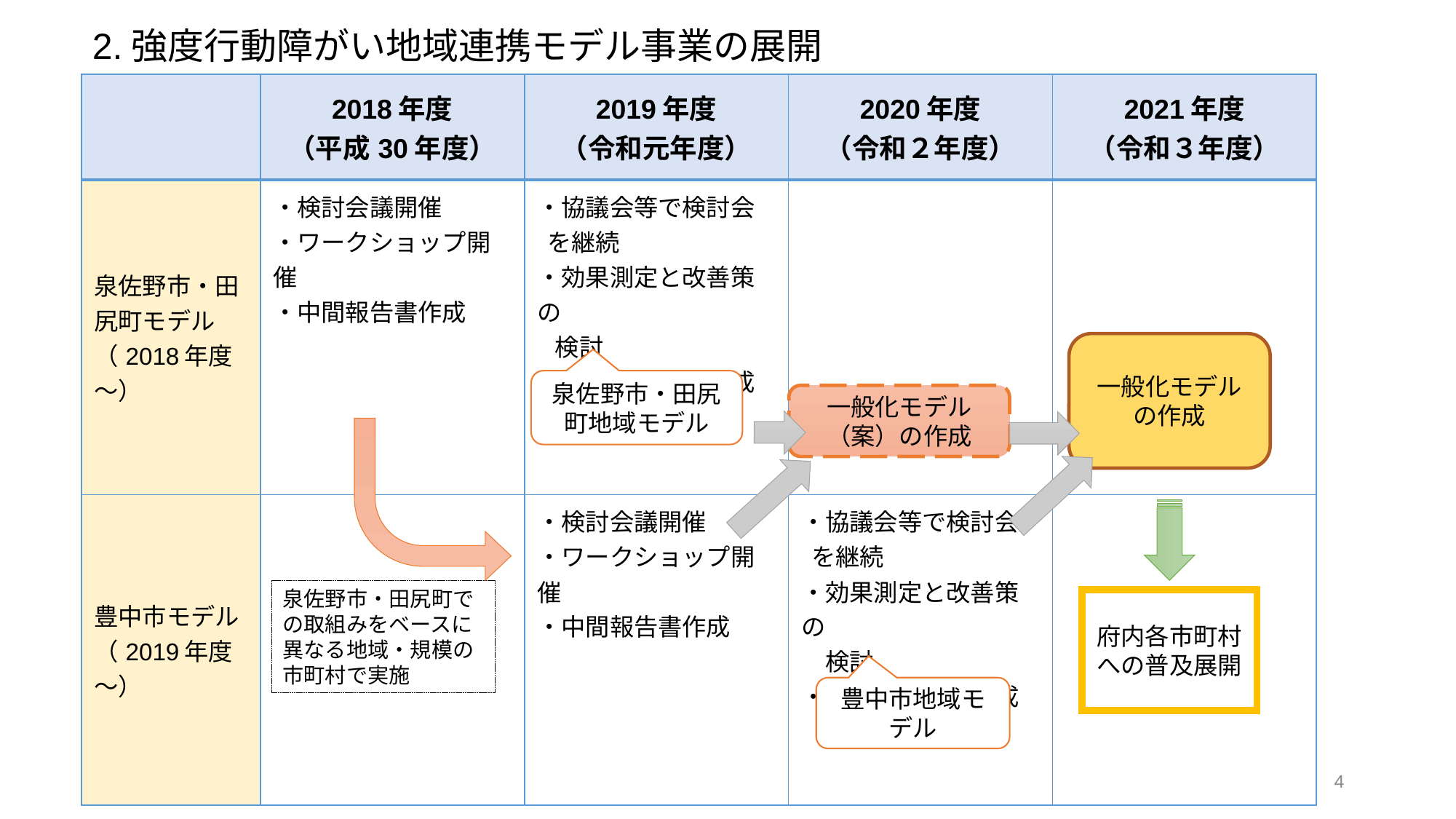

# 2.強度行動障がい地域連携モデル事業の展開
|  | 2018年度 （平成30年度） | 2019年度 （令和元年度） | 2020年度 （令和２年度） | 2021年度 （令和３年度） |
| --- | --- | --- | --- | --- |
| 泉佐野市・田尻町モデル （2018年度～） | ・検討会議開催 ・ワークショップ開催 ・中間報告書作成 | ・協議会等で検討会を継続 ・効果測定と改善策の 検討 ・最終報告書の作成 |  |  |
| 豊中市モデル （2019年度～） |  | ・検討会議開催 ・ワークショップ開催 ・中間報告書作成 | ・協議会等で検討会を継続 ・効果測定と改善策の 　検討 ・最終報告書の作成 |  |
一般化モデルの作成
泉佐野市・田尻町地域モデル
一般化モデル（案）の作成

泉佐野市・田尻町での取組みをベースに異なる地域・規模の市町村で実施
府内各市町村への普及展開
豊中市地域モデル
4